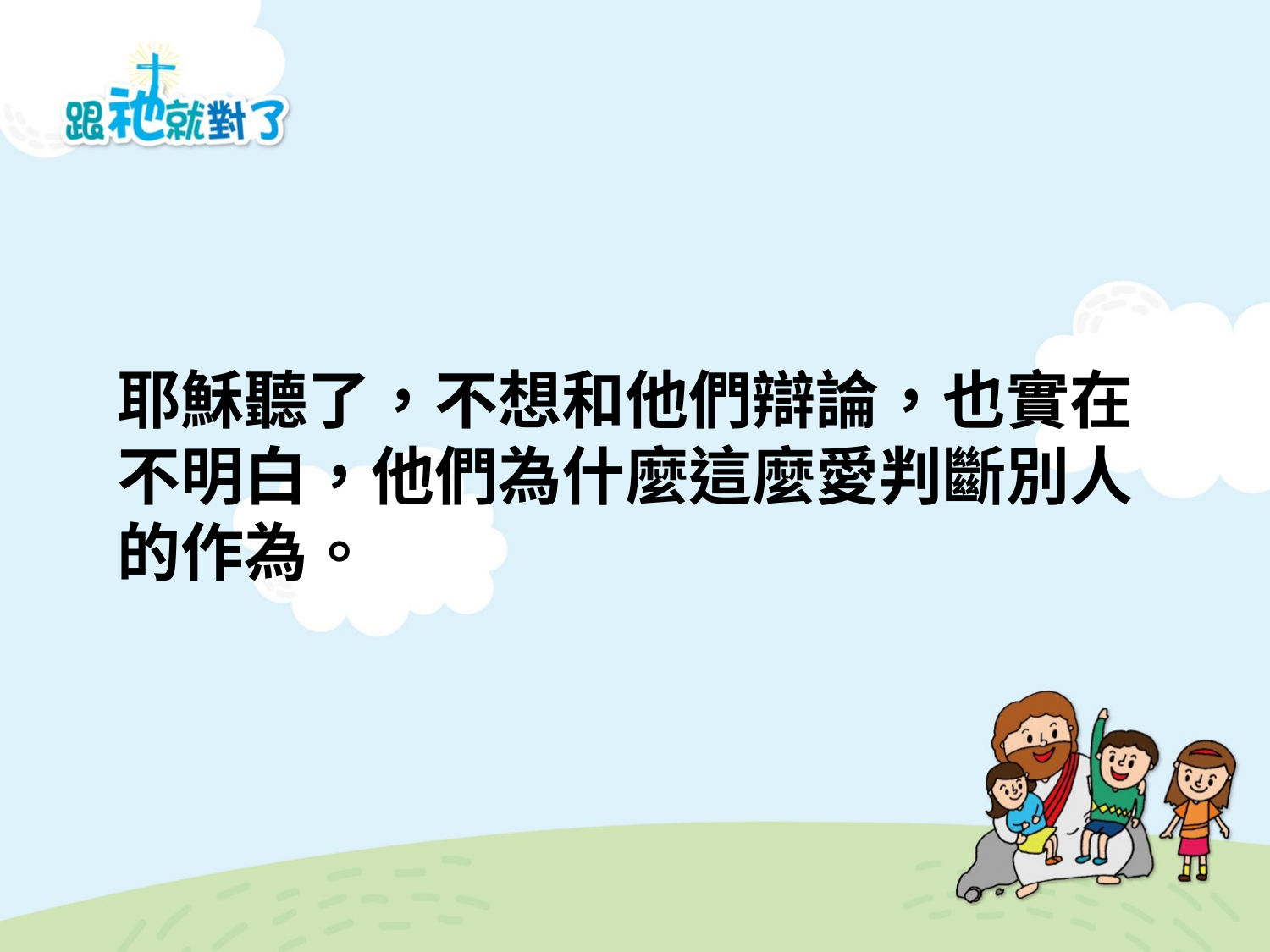

耶穌聽了，不想和他們辯論，也實在不明白，他們為什麼這麼愛判斷別人的作為。